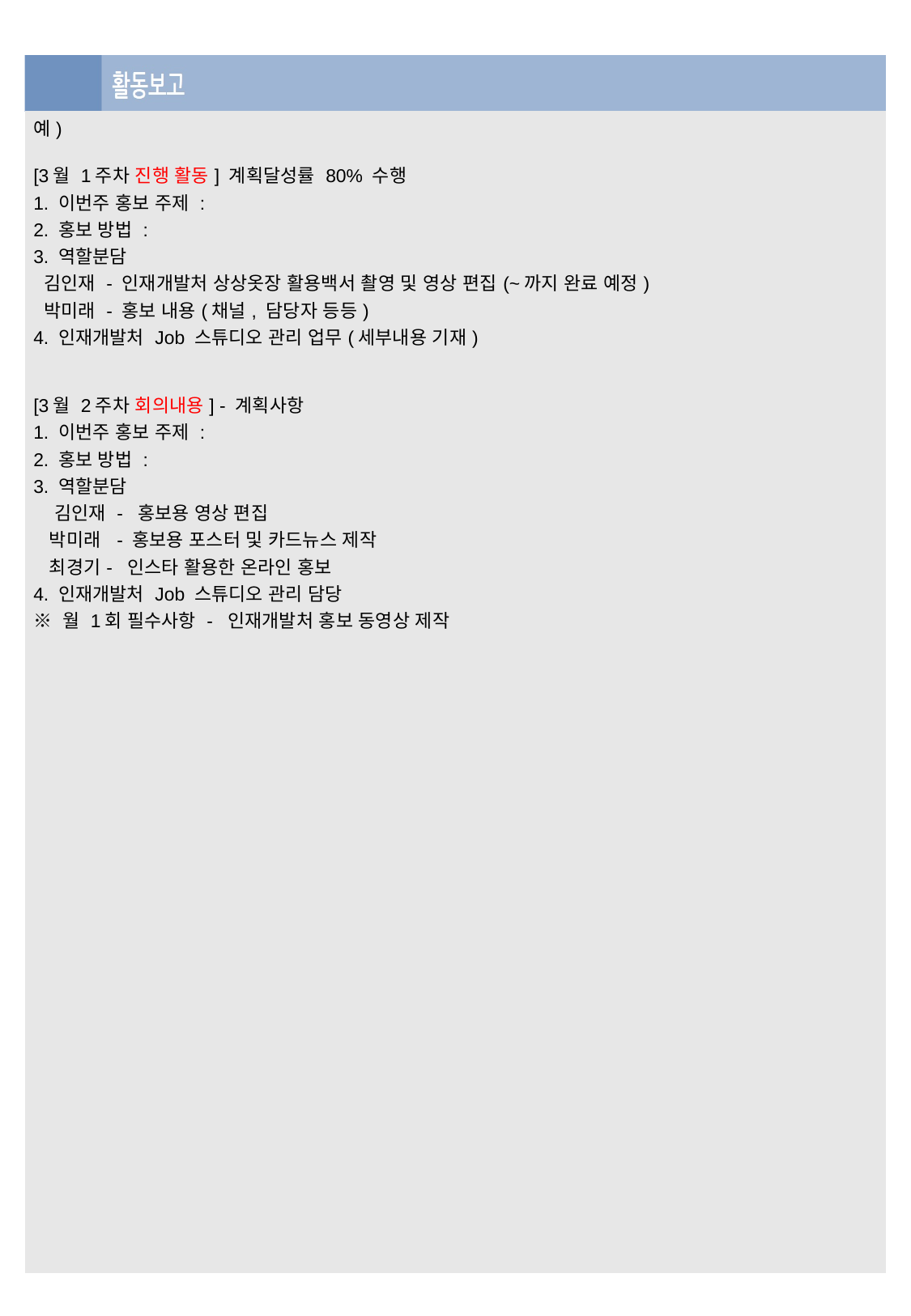

|  |
| --- |
| 예) [3월 1주차 진행 활동] 계획달성률 80% 수행 1. 이번주 홍보 주제 : 2. 홍보 방법 : 3. 역할분담 김인재 - 인재개발처 상상옷장 활용백서 촬영 및 영상 편집(~까지 완료 예정) 박미래 - 홍보 내용(채널, 담당자 등등) 4. 인재개발처 Job 스튜디오 관리 업무(세부내용 기재) [3월 2주차 회의내용] - 계획사항 1. 이번주 홍보 주제 : 2. 홍보 방법 : 3. 역할분담 김인재 - 홍보용 영상 편집 박미래 - 홍보용 포스터 및 카드뉴스 제작 최경기- 인스타 활용한 온라인 홍보 4. 인재개발처 Job 스튜디오 관리 담당 ※ 월 1회 필수사항 - 인재개발처 홍보 동영상 제작 |